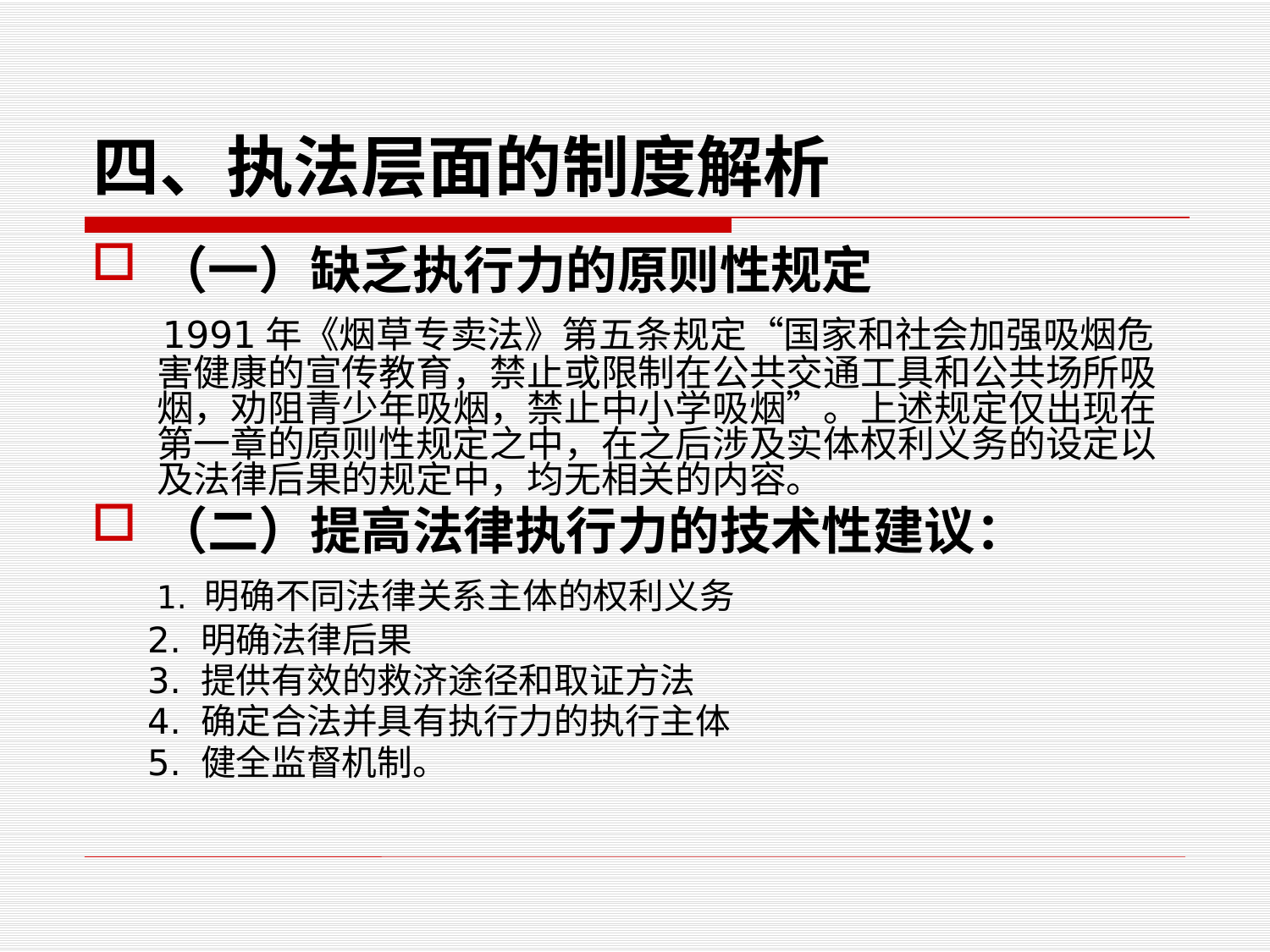

# 四、执法层面的制度解析
（一）缺乏执行力的原则性规定
    1991年《烟草专卖法》第五条规定“国家和社会加强吸烟危害健康的宣传教育，禁止或限制在公共交通工具和公共场所吸烟，劝阻青少年吸烟，禁止中小学吸烟”。上述规定仅出现在第一章的原则性规定之中，在之后涉及实体权利义务的设定以及法律后果的规定中，均无相关的内容。
（二）提高法律执行力的技术性建议：
    1. 明确不同法律关系主体的权利义务
     2. 明确法律后果
     3. 提供有效的救济途径和取证方法
     4. 确定合法并具有执行力的执行主体
     5. 健全监督机制。